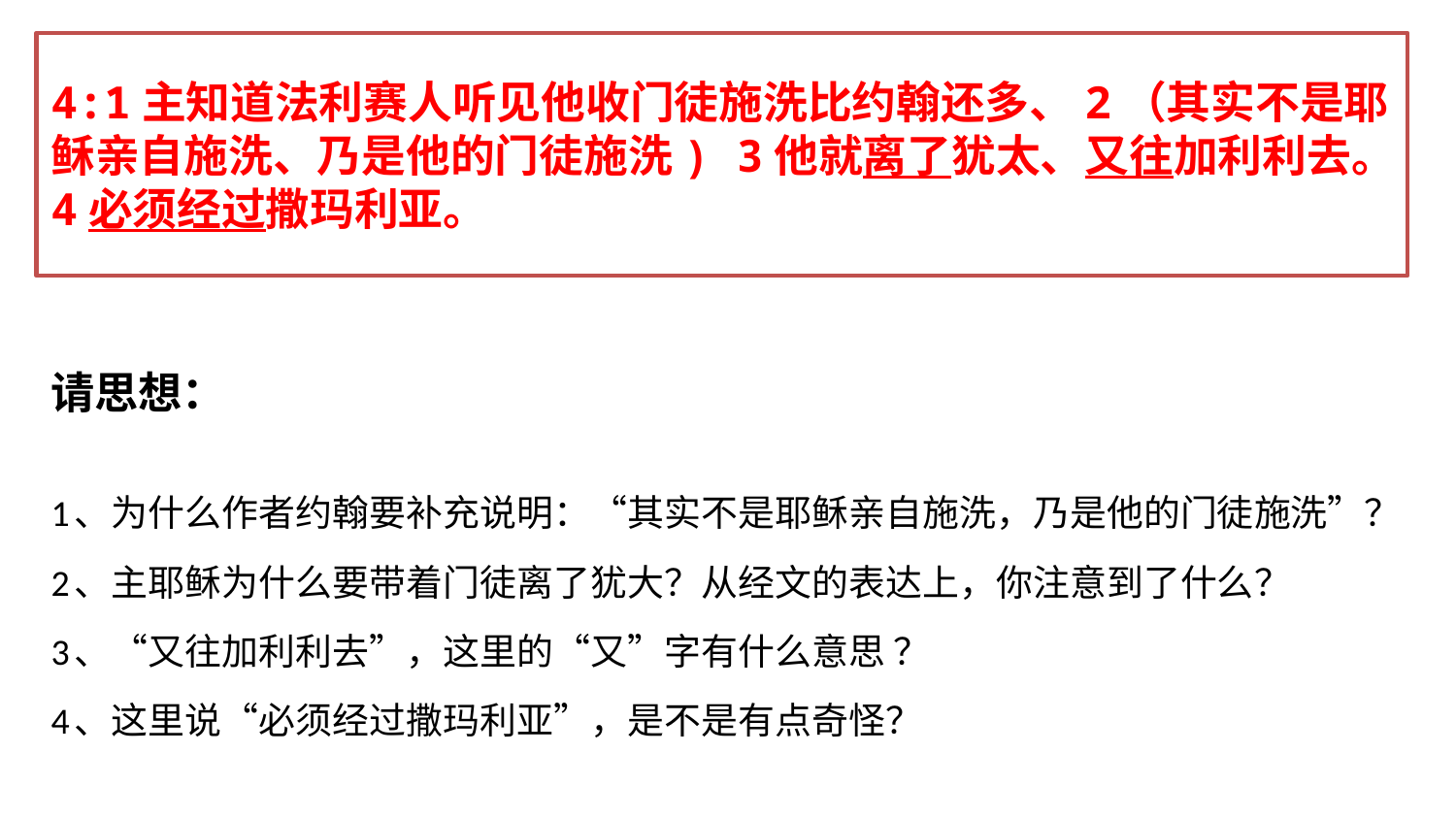

# 4:1主知道法利赛人听见他收门徒施洗比约翰还多、2（其实不是耶稣亲自施洗、乃是他的门徒施洗) 3他就离了犹太、又往加利利去。4必须经过撒玛利亚。

请思想：

1、为什么作者约翰要补充说明：“其实不是耶稣亲自施洗，乃是他的门徒施洗”？
2、主耶稣为什么要带着门徒离了犹大？从经文的表达上，你注意到了什么？
3、“又往加利利去”，这里的“又”字有什么意思 ？
4、这里说“必须经过撒玛利亚”，是不是有点奇怪？